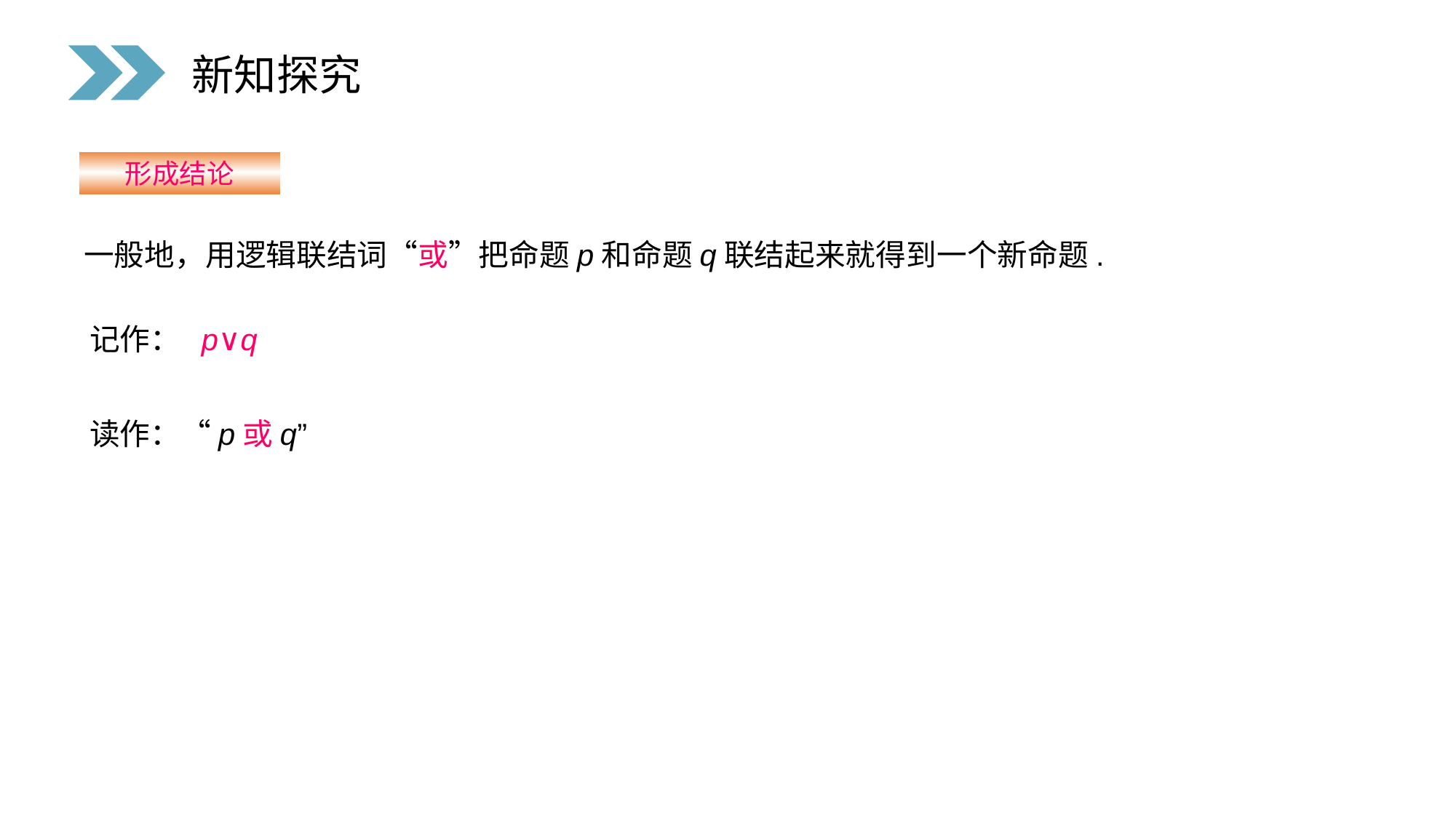

新知探究
形成结论
     一般地，用逻辑联结词“或”把命题p和命题q联结起来就得到一个新命题.

记作：  p∨q
读作：“p或q”